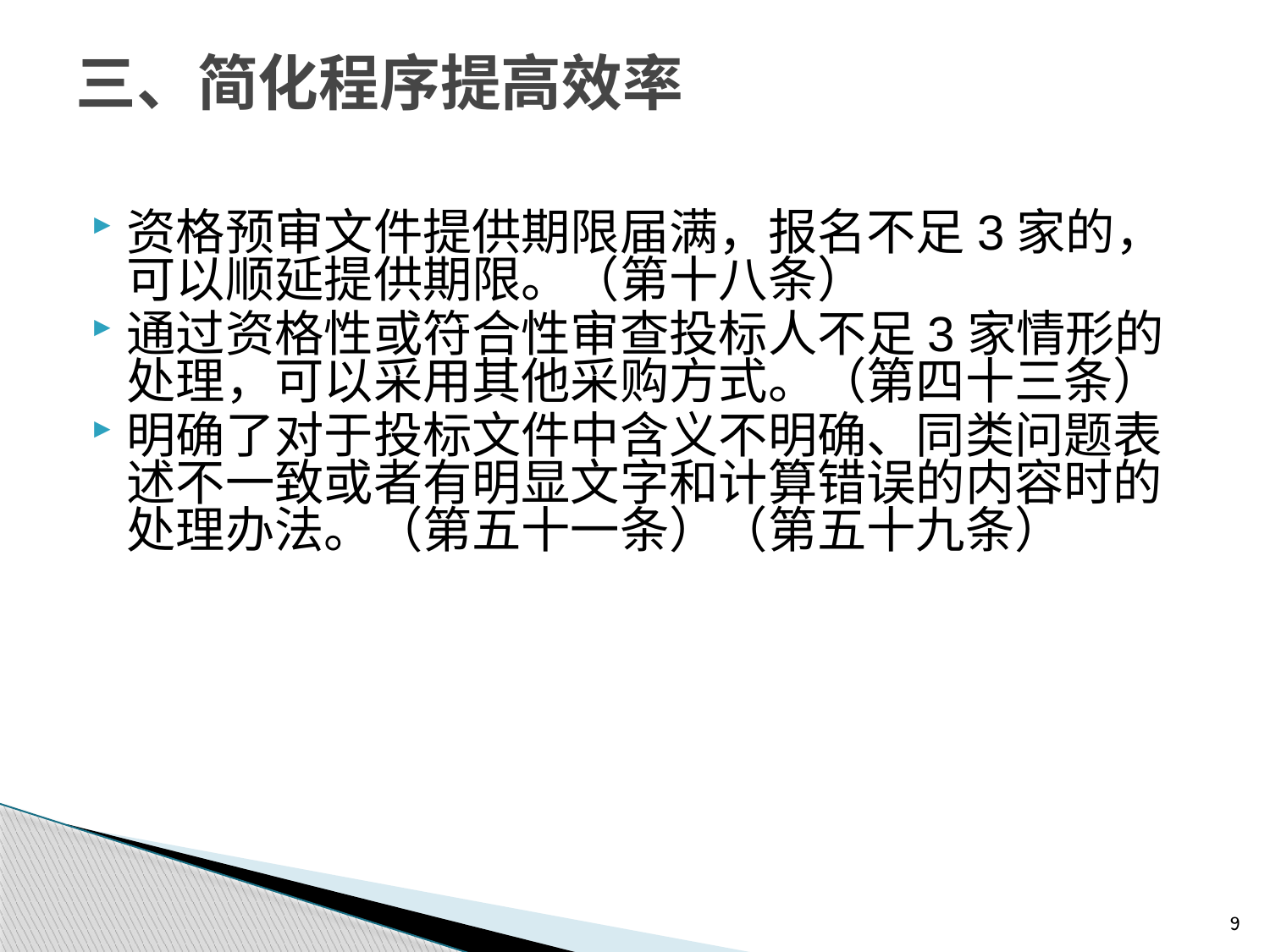

# 三、简化程序提高效率
资格预审文件提供期限届满，报名不足3家的，可以顺延提供期限。（第十八条）
通过资格性或符合性审查投标人不足3家情形的处理，可以采用其他采购方式。（第四十三条）
明确了对于投标文件中含义不明确、同类问题表述不一致或者有明显文字和计算错误的内容时的处理办法。（第五十一条）（第五十九条）

9